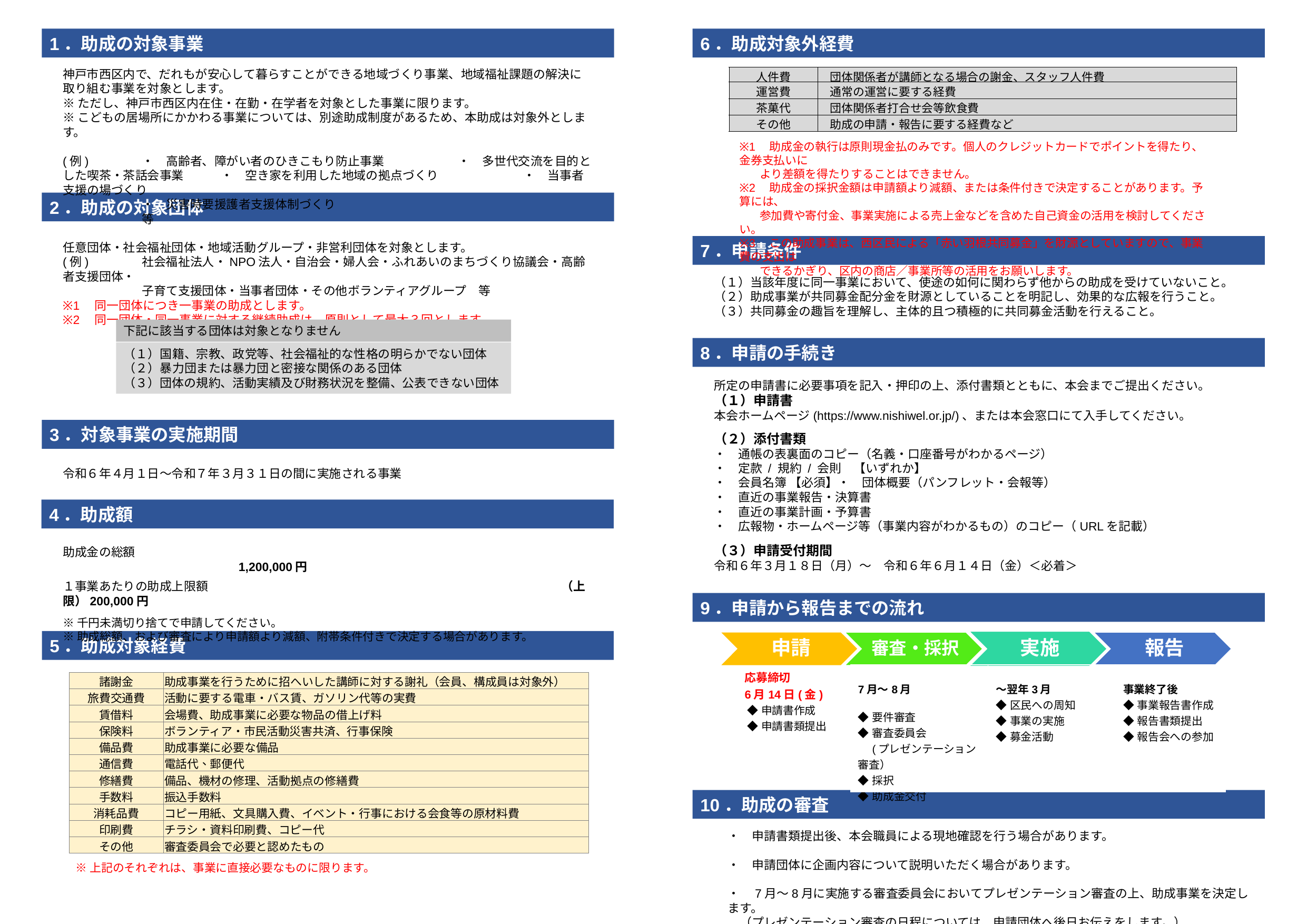

1．助成の対象事業
6．助成対象外経費
神戸市西区内で、だれもが安心して暮らすことができる地域づくり事業、地域福祉課題の解決に取り組む事業を対象とします。
※ただし、神戸市西区内在住・在勤・在学者を対象とした事業に限ります。
※こどもの居場所にかかわる事業については、別途助成制度があるため、本助成は対象外とします。

(例)　	・　高齢者、障がい者のひきこもり防止事業	・　多世代交流を目的とした喫茶・茶話会事業  　　 	・　空き家を利用した地域の拠点づくり　　　　　　　・　当事者支援の場づくり
        	・　災害時要援護者支援体制づくり　　			                                       	等
| 人件費 | 団体関係者が講師となる場合の謝金、スタッフ人件費 |
| --- | --- |
| 運営費 | 通常の運営に要する経費 |
| 茶菓代 | 団体関係者打合せ会等飲食費 |
| その他 | 助成の申請・報告に要する経費など |
※1　助成金の執行は原則現金払のみです。個人のクレジットカードでポイントを得たり、金券支払いに
       より差額を得たりすることはできません。
※2　助成金の採択金額は申請額より減額、または条件付きで決定することがあります。予算には、
       参加費や寄付金、事業実施による売上金などを含めた自己資金の活用を検討してください。
※3　この助成事業は、西区民による「赤い羽根共同募金」を財源としていますので、事業費の支出は
       できるかぎり、区内の商店／事業所等の活用をお願いします。
2．助成の対象団体
任意団体・社会福祉団体・地域活動グループ・非営利団体を対象とします。
(例)	社会福祉法人・NPO法人・自治会・婦人会・ふれあいのまちづくり協議会・高齢者支援団体・
　　　　	子育て支援団体・当事者団体・その他ボランティアグループ　等
※1　同一団体につき一事業の助成とします。
※2　同一団体・同一事業に対する継続助成は、原則として最大３回とします。
7．申請条件
（１）当該年度に同一事業において、使途の如何に関わらず他からの助成を受けていないこと。
（２）助成事業が共同募金配分金を財源としていることを明記し、効果的な広報を行うこと。
（３）共同募金の趣旨を理解し、主体的且つ積極的に共同募金活動を行えること。
下記に該当する団体は対象となりません
8．申請の手続き
（１）国籍、宗教、政党等、社会福祉的な性格の明らかでない団体
（２）暴力団または暴力団と密接な関係のある団体
（３）団体の規約、活動実績及び財務状況を整備、公表できない団体
所定の申請書に必要事項を記入・押印の上、添付書類とともに、本会までご提出ください。
（１）申請書
本会ホームページ(https://www.nishiwel.or.jp/)、または本会窓口にて入手してください。

（２）添付書類
・　通帳の表裏面のコピー（名義・口座番号がわかるページ）
・　定款 / 規約 / 会則　【いずれか】
・　会員名簿 【必須】・　団体概要（パンフレット・会報等）
・　直近の事業報告・決算書
・　直近の事業計画・予算書
・　広報物・ホームページ等（事業内容がわかるもの）のコピー（URLを記載）

（３）申請受付期間
令和６年３月１８日（月）～　令和６年６月１４日（金）＜必着＞
3．対象事業の実施期間
令和６年４月１日～令和７年３月３１日の間に実施される事業
4．助成額
助成金の総額								　 1,200,000円

１事業あたりの助成上限額　					　　（上限）200,000円

※千円未満切り捨てで申請してください。
※助成総額、および審査により申請額より減額、附帯条件付きで決定する場合があります。
9．申請から報告までの流れ
5．助成対象経費

実施

申請

審査・採択

報告
| 応募締切 6月14日(金) ◆申請書作成 ◆申請書類提出 | 7月～8月 ◆要件審査 ◆審査委員会 　(プレゼンテーション審査） ◆採択 ◆助成金交付 | ～翌年3月 ◆区民への周知 ◆事業の実施 ◆募金活動 | 事業終了後 ◆事業報告書作成 ◆報告書類提出 ◆報告会への参加 |
| --- | --- | --- | --- |
| 諸謝金 | 助成事業を行うために招へいした講師に対する謝礼（会員、構成員は対象外） |
| --- | --- |
| 旅費交通費 | 活動に要する電車・バス賃、ガソリン代等の実費 |
| 賃借料 | 会場費、助成事業に必要な物品の借上げ料 |
| 保険料 | ボランティア・市民活動災害共済、行事保険 |
| 備品費 | 助成事業に必要な備品 |
| 通信費 | 電話代、郵便代 |
| 修繕費 | 備品、機材の修理、活動拠点の修繕費 |
| 手数料 | 振込手数料 |
| 消耗品費 | コピー用紙、文具購入費、イベント・行事における会食等の原材料費 |
| 印刷費 | チラシ・資料印刷費、コピー代 |
| その他 | 審査委員会で必要と認めたもの |
10．助成の審査
・　申請書類提出後、本会職員による現地確認を行う場合があります。
・　申請団体に企画内容について説明いただく場合があります。
・　7月～8月に実施する審査委員会においてプレゼンテーション審査の上、助成事業を決定します。
　（プレゼンテーション審査の日程については、申請団体へ後日お伝えをします。）
※上記のそれぞれは、事業に直接必要なものに限ります。